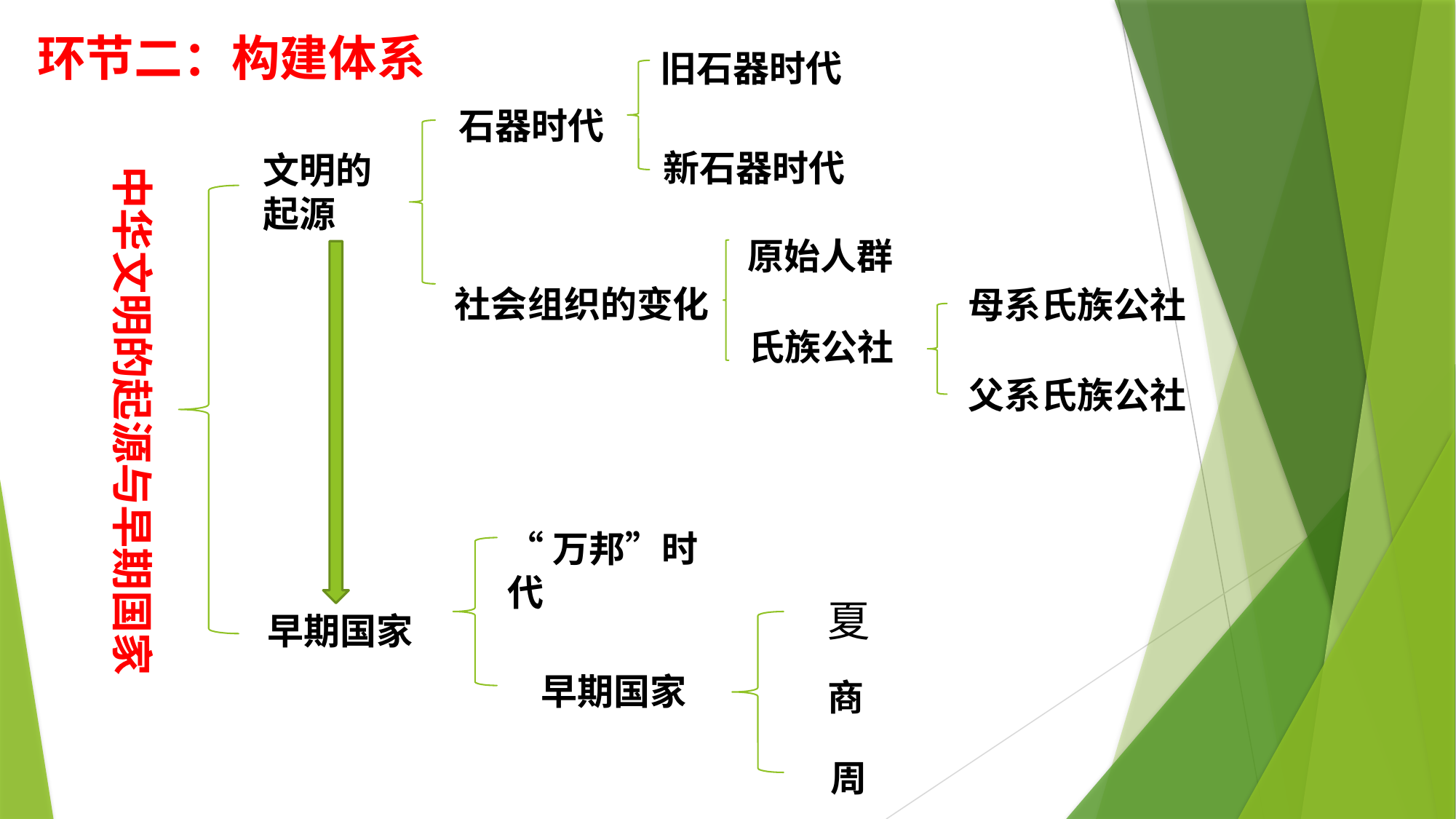

环节二：构建体系
旧石器时代

石器时代

新石器时代
文明的起源
中华文明的起源与早期国家

原始人群

社会组织的变化
母系氏族公社

氏族公社
父系氏族公社
“万邦”时代

夏
早期国家

早期国家
商
周